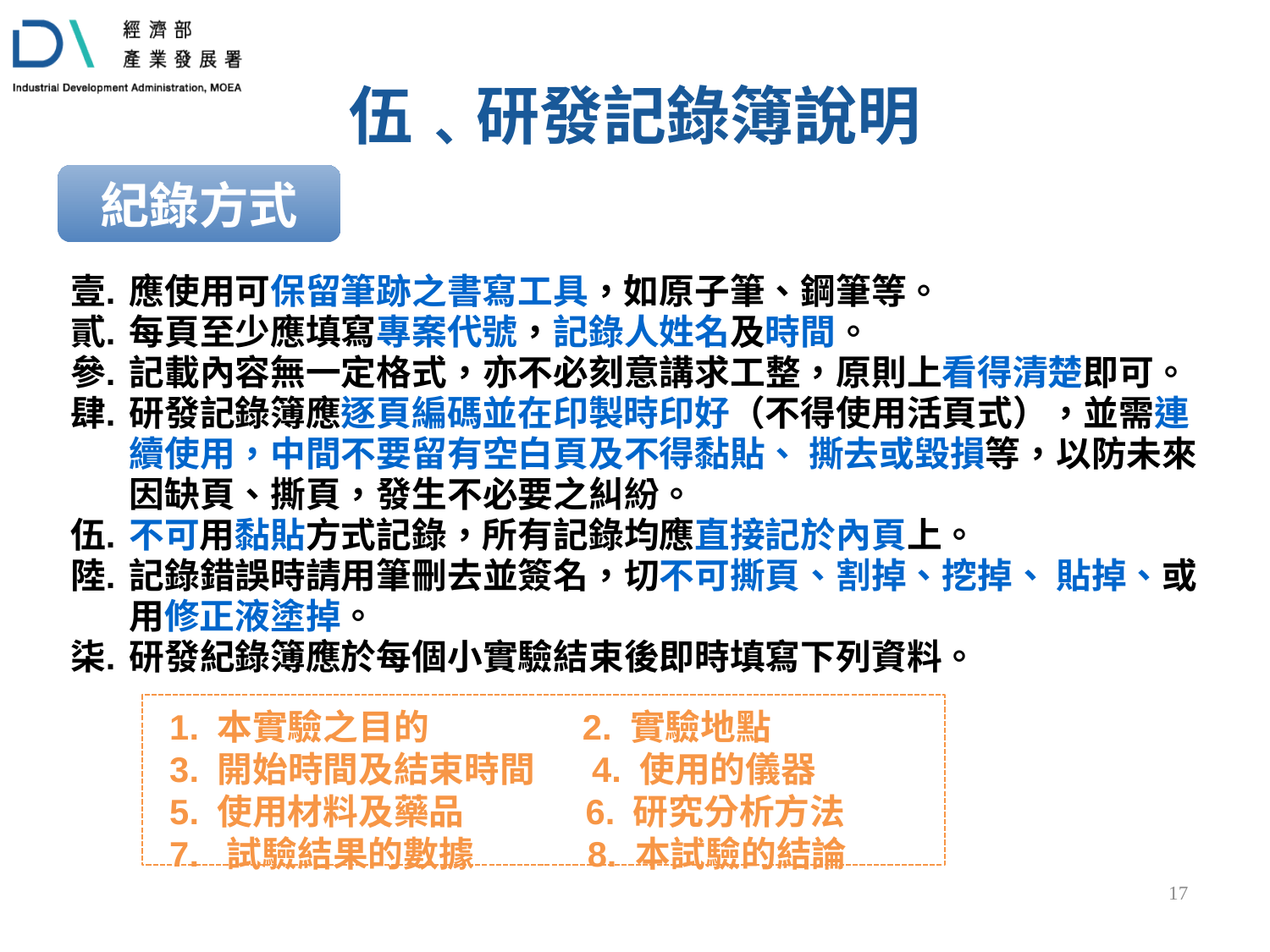

伍﹑研發記錄簿說明
紀錄方式
應使用可保留筆跡之書寫工具，如原子筆、鋼筆等。
每頁至少應填寫專案代號，記錄人姓名及時間。
記載內容無一定格式，亦不必刻意講求工整，原則上看得清楚即可。
研發記錄簿應逐頁編碼並在印製時印好（不得使用活頁式），並需連續使用，中間不要留有空白頁及不得黏貼、 撕去或毀損等，以防未來因缺頁、撕頁，發生不必要之糾紛。
不可用黏貼方式記錄，所有記錄均應直接記於內頁上。
記錄錯誤時請用筆刪去並簽名，切不可撕頁、割掉、挖掉、 貼掉、或用修正液塗掉。
研發紀錄簿應於每個小實驗結束後即時填寫下列資料。

1. 本實驗之目的                  2. 實驗地點
3. 開始時間及結束時間      4. 使用的儀器
5. 使用材料及藥品              6. 研究分析方法
7.  試驗結果的數據             8. 本試驗的結論
17